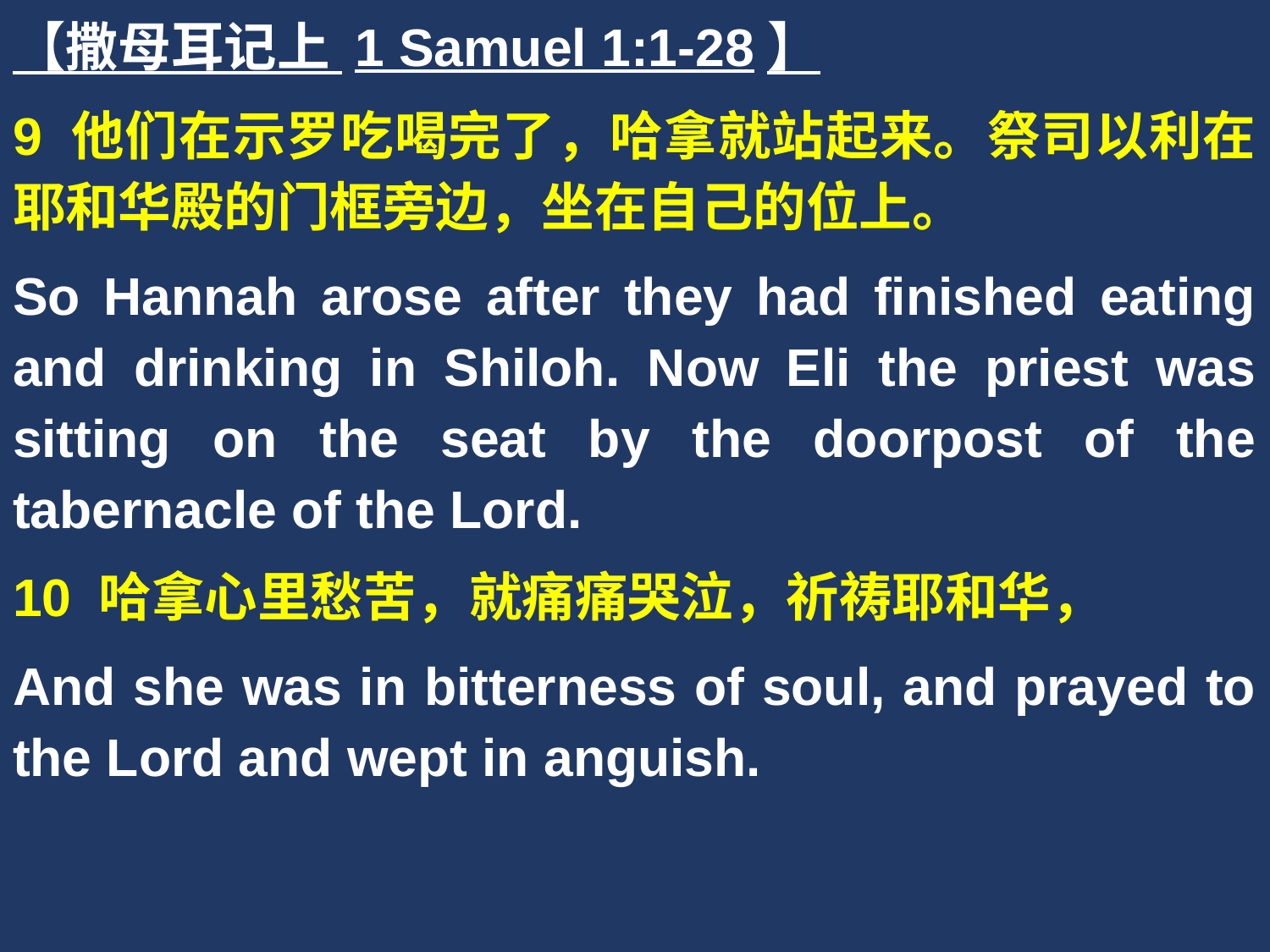

【撒母耳记上 1 Samuel 1:1-28】
9 他们在示罗吃喝完了，哈拿就站起来。祭司以利在耶和华殿的门框旁边，坐在自己的位上。
So Hannah arose after they had finished eating and drinking in Shiloh. Now Eli the priest was sitting on the seat by the doorpost of the tabernacle of the Lord.
10 哈拿心里愁苦，就痛痛哭泣，祈祷耶和华，
And she was in bitterness of soul, and prayed to the Lord and wept in anguish.